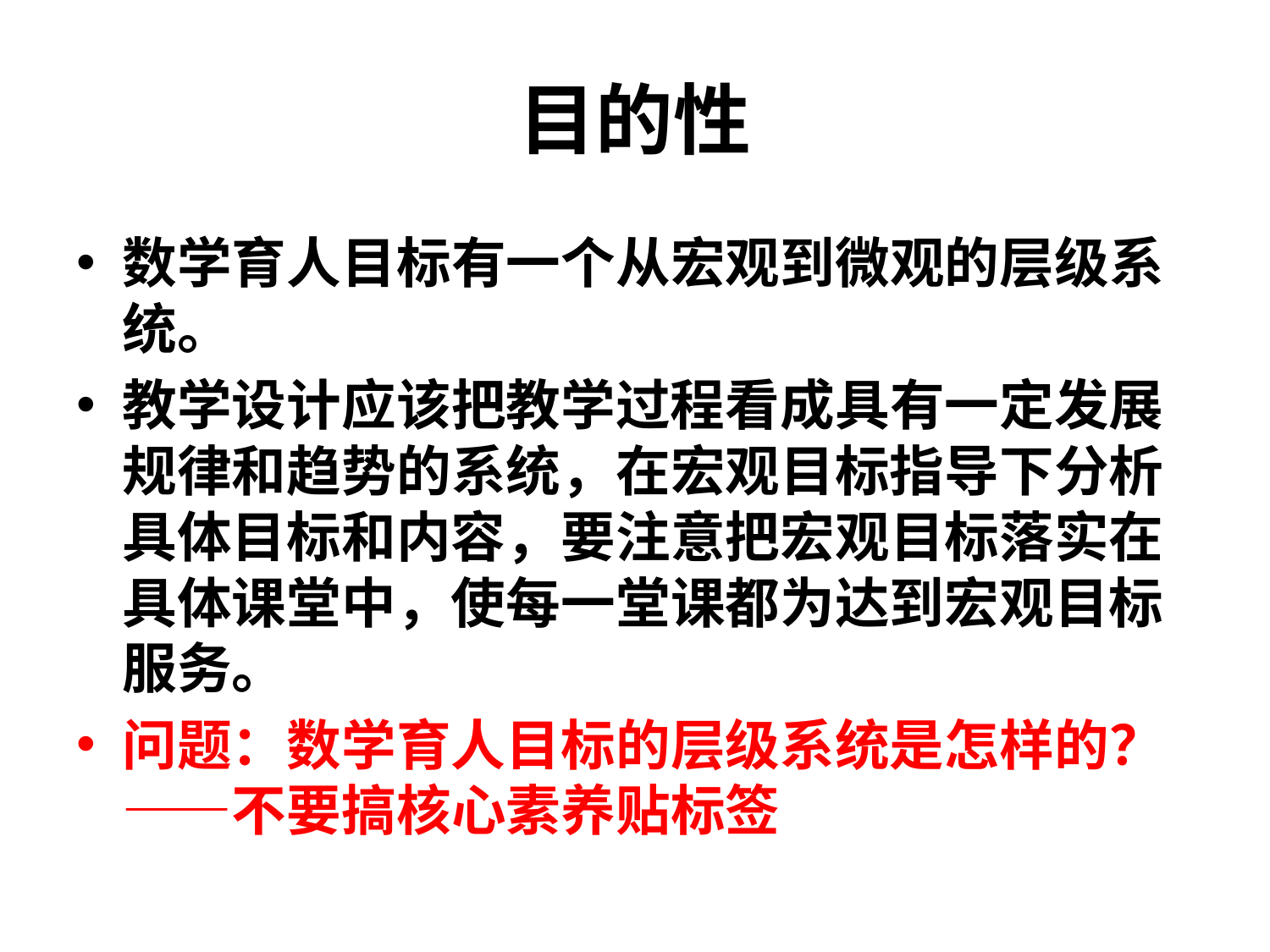

# 目的性
数学育人目标有一个从宏观到微观的层级系统。
教学设计应该把教学过程看成具有一定发展规律和趋势的系统，在宏观目标指导下分析具体目标和内容，要注意把宏观目标落实在具体课堂中，使每一堂课都为达到宏观目标服务。
问题：数学育人目标的层级系统是怎样的？——不要搞核心素养贴标签